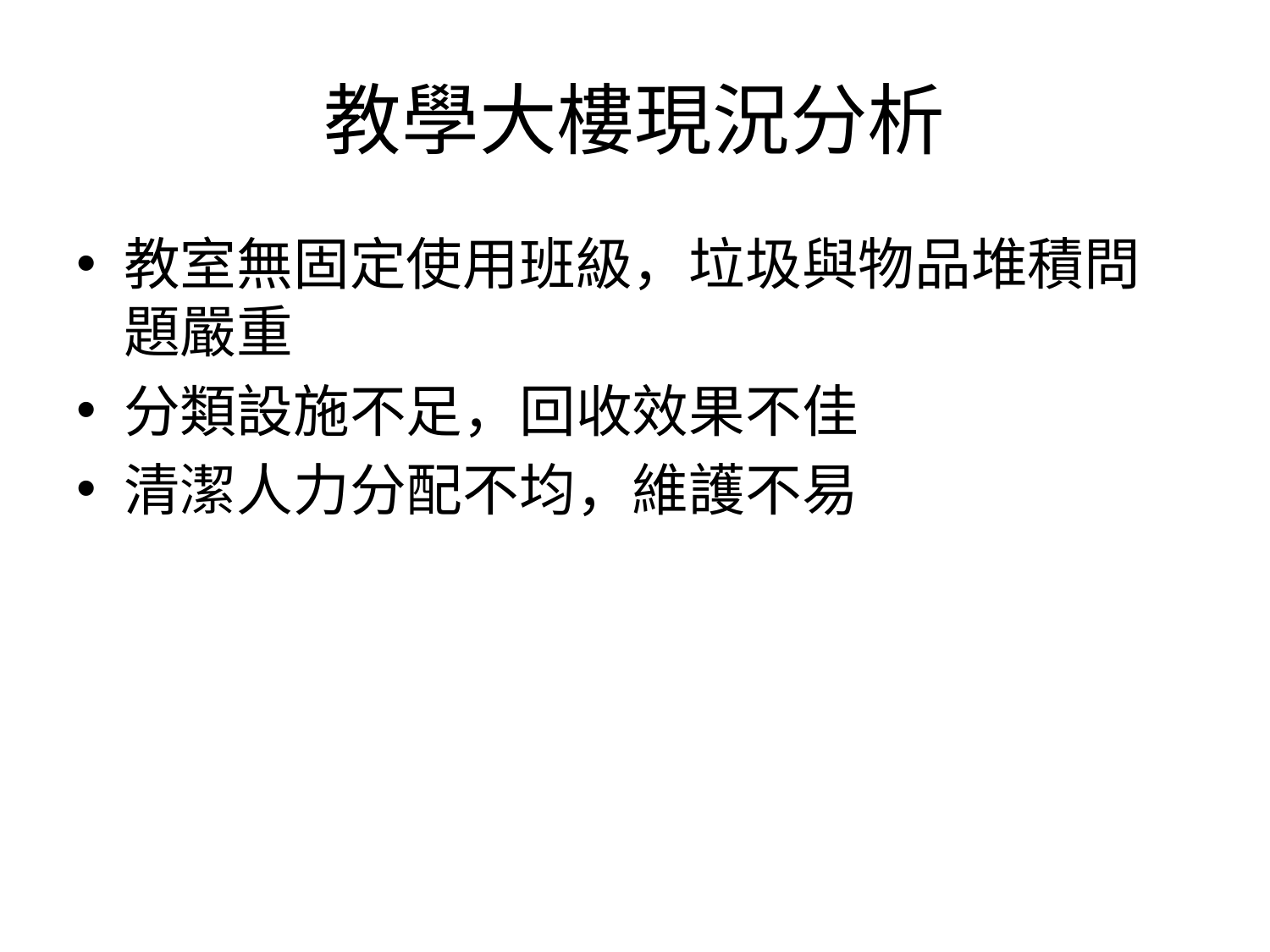

# 教學大樓現況分析
教室無固定使用班級，垃圾與物品堆積問題嚴重
分類設施不足，回收效果不佳
清潔人力分配不均，維護不易